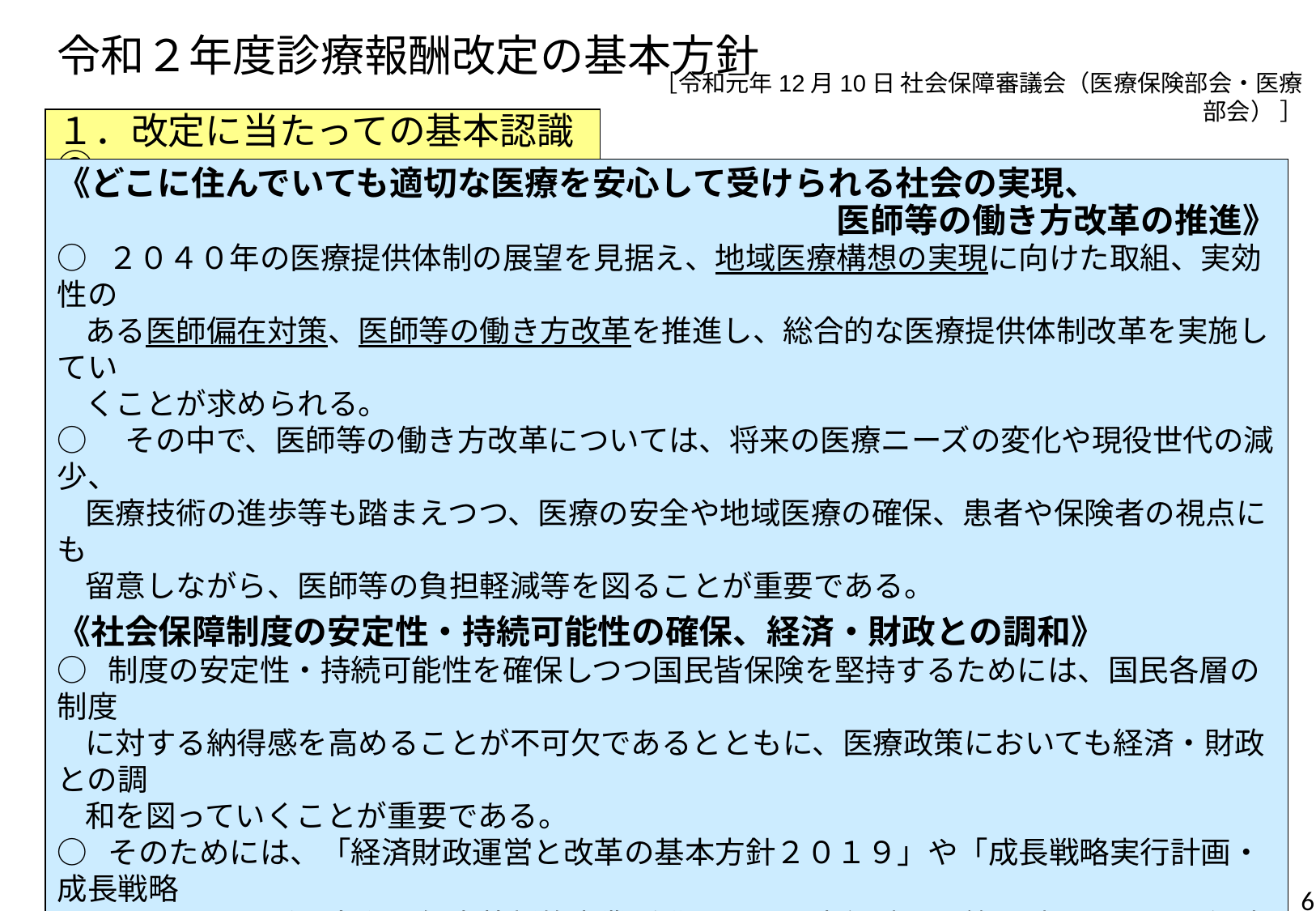

# 令和２年度診療報酬改定の基本方針
［令和元年12月10日 社会保障審議会（医療保険部会・医療部会） ］
１．改定に当たっての基本認識③
《どこに住んでいても適切な医療を安心して受けられる社会の実現、
医師等の働き方改革の推進》
○  ２０４０年の医療提供体制の展望を見据え、地域医療構想の実現に向けた取組、実効性の
   ある医師偏在対策、医師等の働き方改革を推進し、総合的な医療提供体制改革を実施してい
   くことが求められる。
○　その中で、医師等の働き方改革については、将来の医療ニーズの変化や現役世代の減少、
   医療技術の進歩等も踏まえつつ、医療の安全や地域医療の確保、患者や保険者の視点にも
   留意しながら、医師等の負担軽減等を図ることが重要である。
《社会保障制度の安定性・持続可能性の確保、経済・財政との調和》
○  制度の安定性・持続可能性を確保しつつ国民皆保険を堅持するためには、国民各層の制度
   に対する納得感を高めることが不可欠であるとともに、医療政策においても経済・財政との調
   和を図っていくことが重要である。
○  そのためには、「経済財政運営と改革の基本方針２０１９」や「成長戦略実行計画・成長戦略
   フォローアップ・令和元年度革新的事業活動に関する実行計画」等を踏まえつつ、保険料など
   の国民負担、物価・賃金の動向、医療機関の収入や経営状況、保険財政や国の財政に係る
   状況等を踏まえるとともに、無駄の排除、医療資源の効率的な配分、医療分野におけるイノ
   ベーションの評価等を通じた経済成長への貢献を図ることが必要である。
6